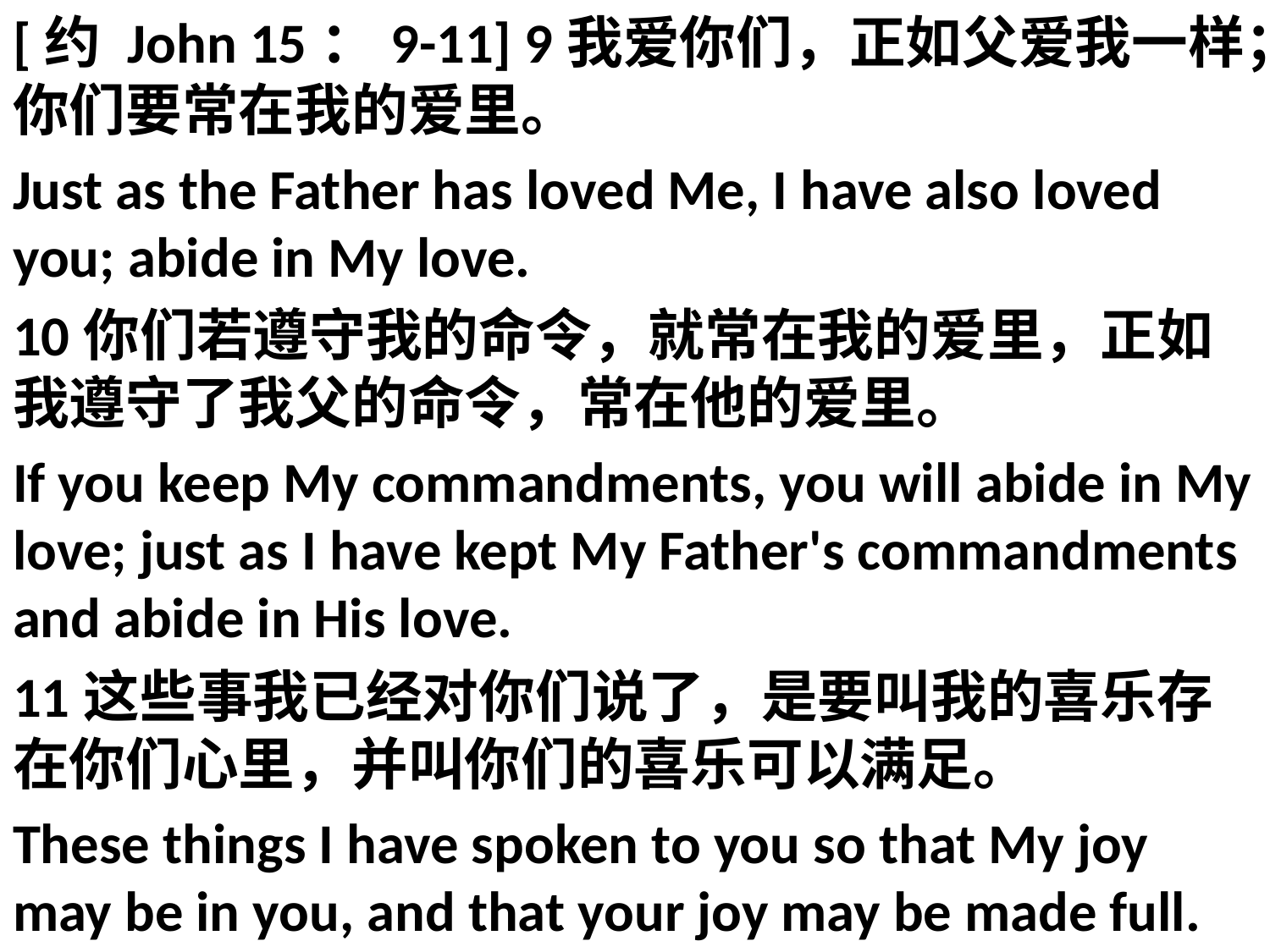

[约 John 15：9-11] 9我爱你们，正如父爱我一样；你们要常在我的爱里。
Just as the Father has loved Me, I have also loved you; abide in My love.
10你们若遵守我的命令，就常在我的爱里，正如我遵守了我父的命令，常在他的爱里。
If you keep My commandments, you will abide in My love; just as I have kept My Father's commandments and abide in His love.
11这些事我已经对你们说了，是要叫我的喜乐存在你们心里，并叫你们的喜乐可以满足。
These things I have spoken to you so that My joy may be in you, and that your joy may be made full.